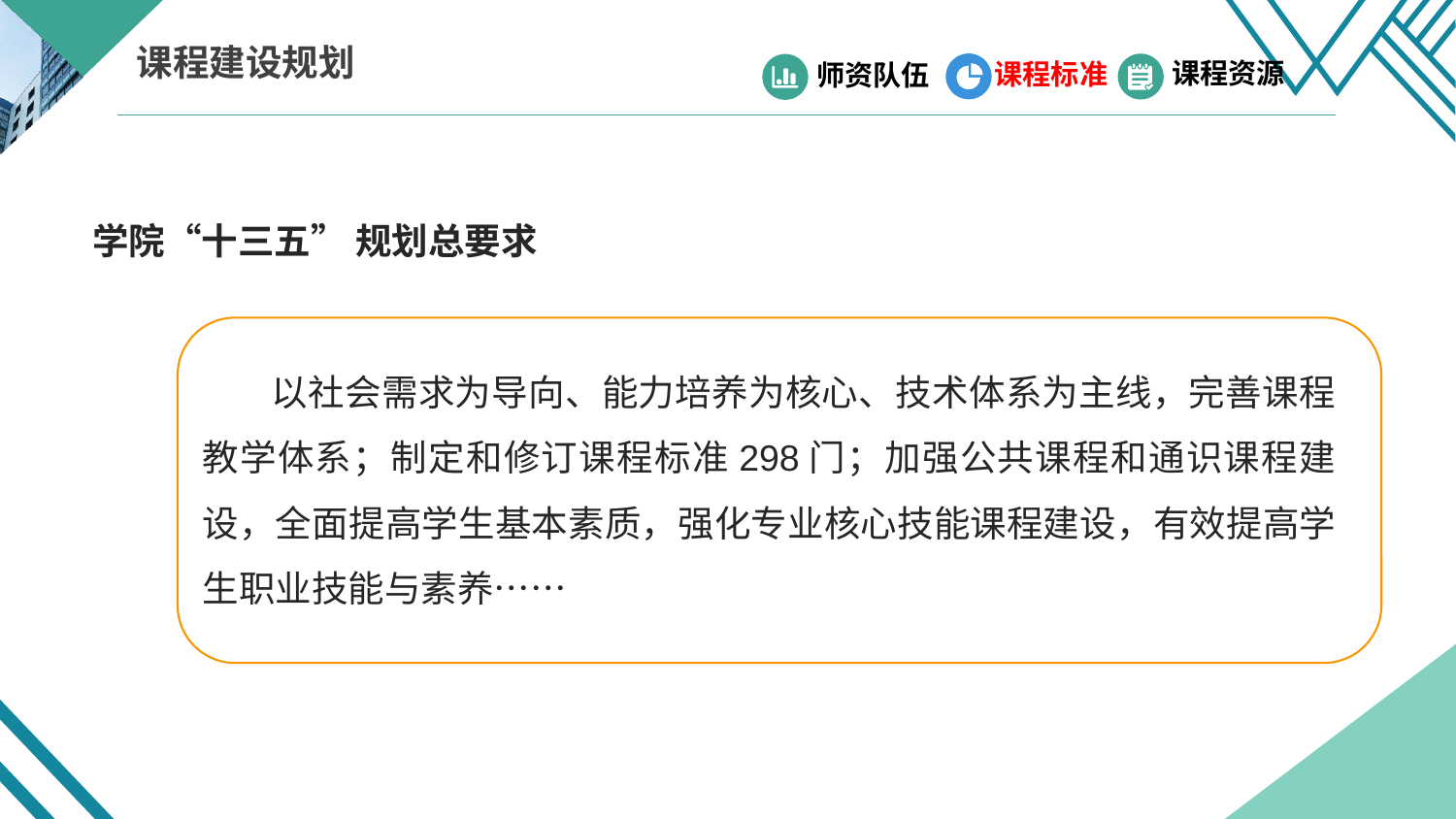

课程建设规划
课程资源
课程标准
师资队伍

学院“十三五” 规划总要求

       以社会需求为导向、能力培养为核心、技术体系为主线，完善课程教学体系；制定和修订课程标准298门；加强公共课程和通识课程建设，全面提高学生基本素质，强化专业核心技能课程建设，有效提高学生职业技能与素养……